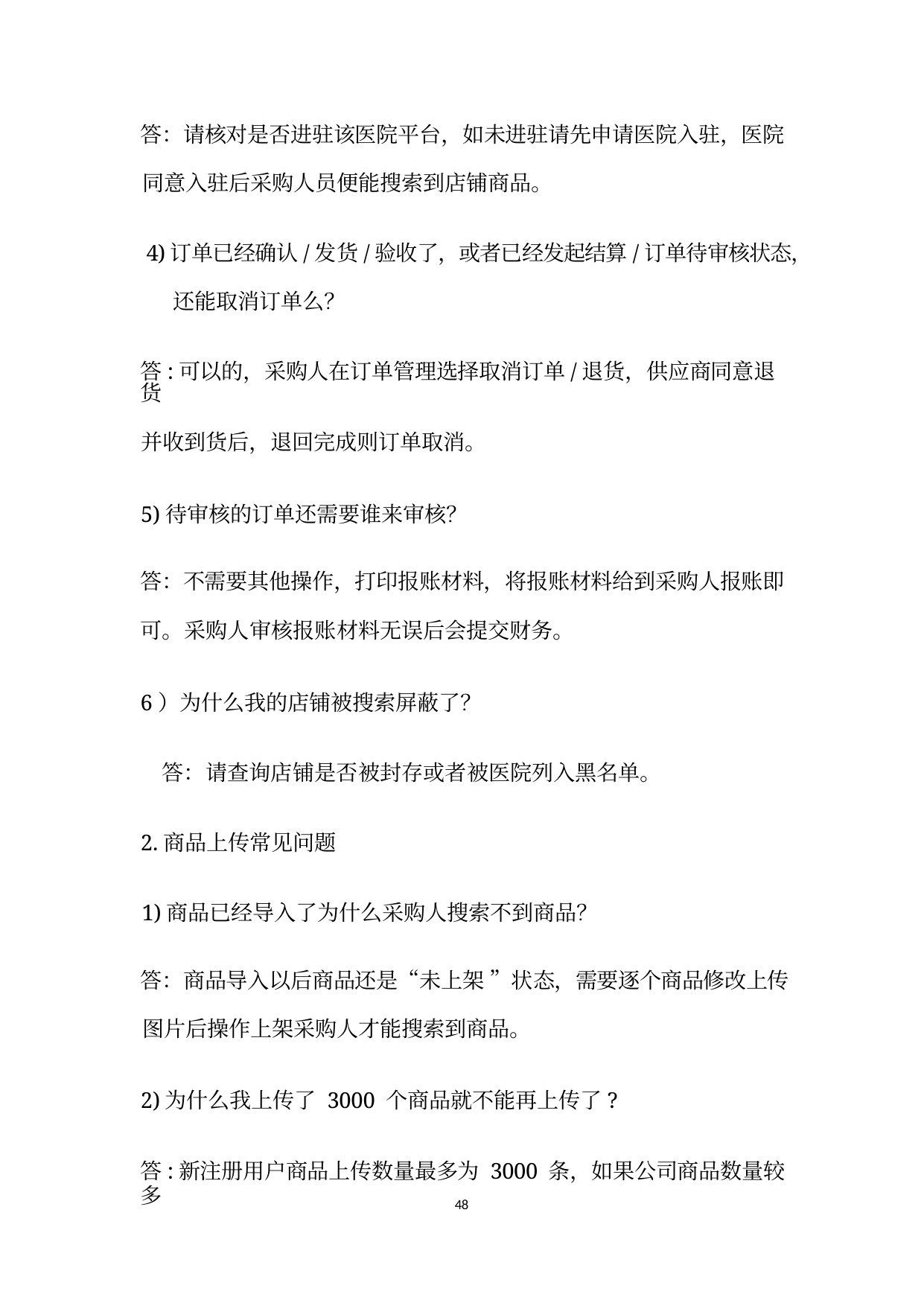

答：请核对是否进驻该医院平台，如未进驻请先申请医院入驻，医院
同意入驻后采购人员便能搜索到店铺商品。

4)订单已经确认/发货/验收了，或者已经发起结算/订单待审核状态，
还能取消订单么？

答:可以的，采购人在订单管理选择取消订单/退货，供应商同意退货
并收到货后，退回完成则订单取消。

5)待审核的订单还需要谁来审核？

答：不需要其他操作，打印报账材料，将报账材料给到采购人报账即
可。采购人审核报账材料无误后会提交财务。

6）为什么我的店铺被搜索屏蔽了？

答：请查询店铺是否被封存或者被医院列入黑名单。

2.商品上传常见问题

1)商品已经导入了为什么采购人搜索不到商品？

答：商品导入以后商品还是“未上架 ”状态，需要逐个商品修改上传
图片后操作上架采购人才能搜索到商品。

2)为什么我上传了 3000 个商品就不能再上传了?

答:新注册用户商品上传数量最多为 3000 条，如果公司商品数量较多

48